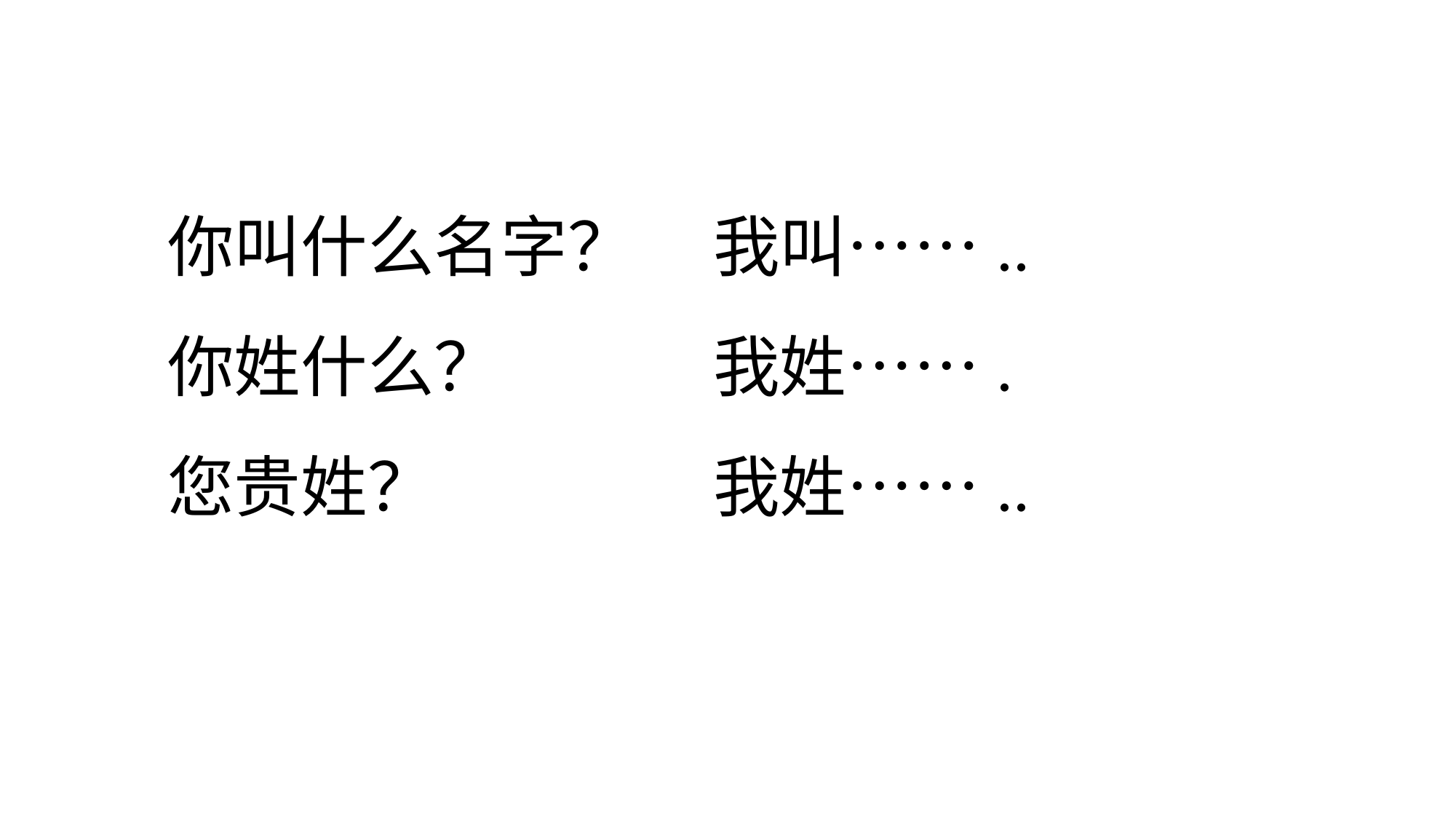

# 你叫什么名字？	我叫…….. 你姓什么？		我姓……. 您贵姓？			我姓……..